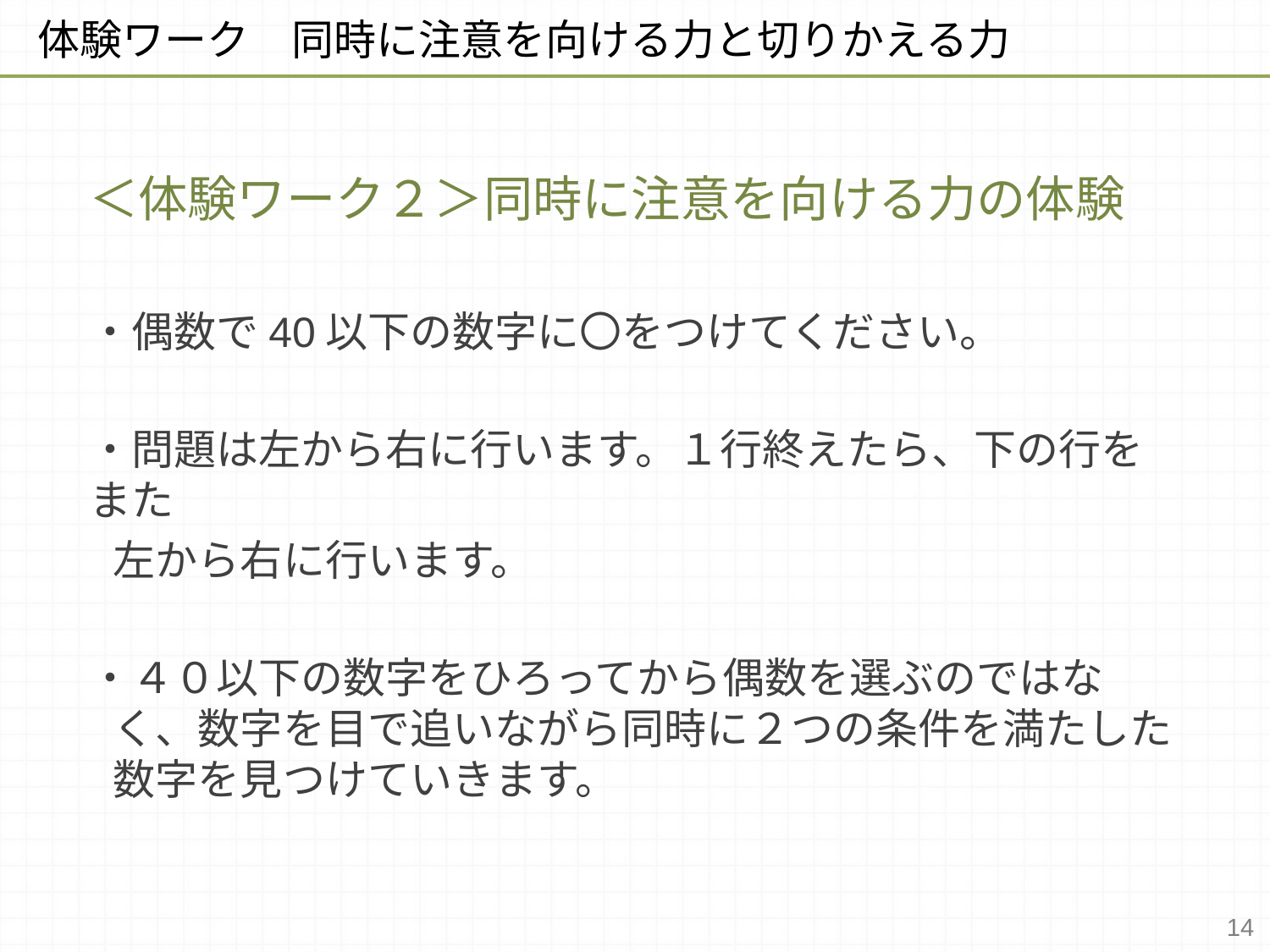

体験ワーク　同時に注意を向ける力と切りかえる力

＜体験ワーク２＞同時に注意を向ける力の体験

・偶数で40以下の数字に〇をつけてください。

・問題は左から右に行います。１行終えたら、下の行をまた
左から右に行います。

・４０以下の数字をひろってから偶数を選ぶのではなく、数字を目で追いながら同時に２つの条件を満たした数字を見つけていきます。

14